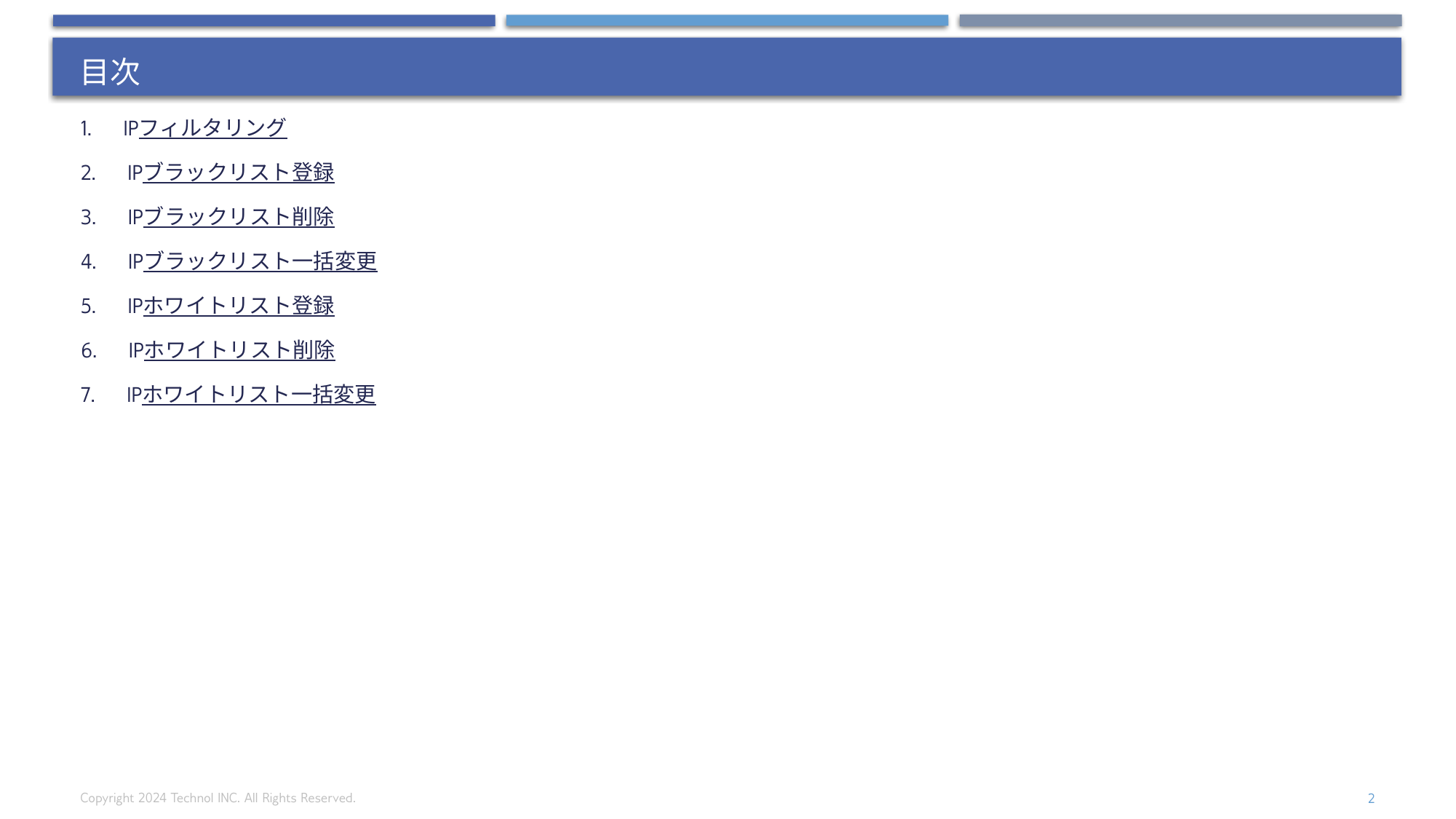

# 目次
1.　IPフィルタリング
2.　IPブラックリスト登録
3.　IPブラックリスト削除
4.　IPブラックリスト一括変更
5.　IPホワイトリスト登録
6.　IPホワイトリスト削除
7.　IPホワイトリスト一括変更
Copyright 2024 Technol INC. All Rights Reserved.
2